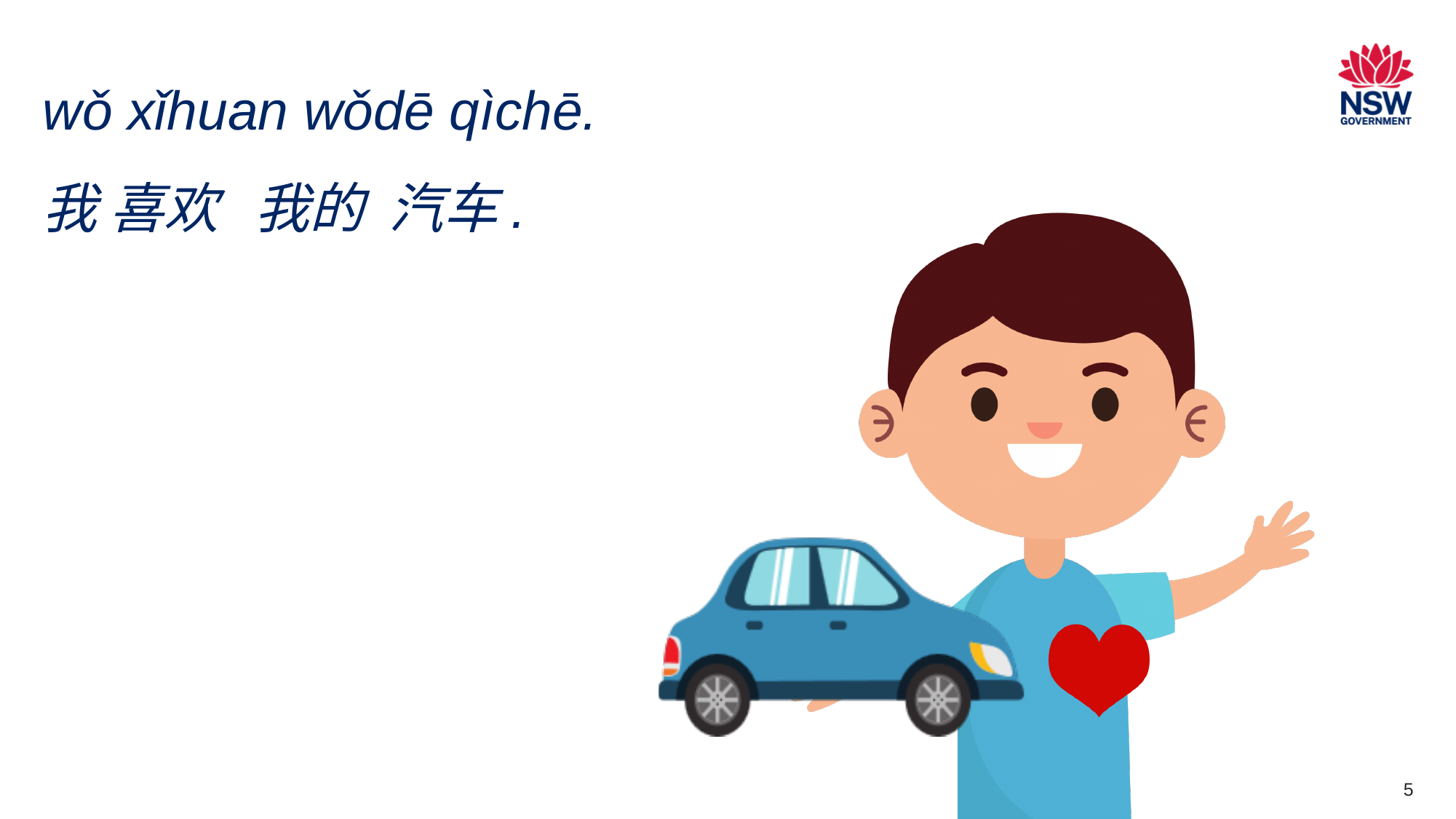

# wǒ xǐhuan wǒdē qìchē. 我 喜欢   我的  汽车.

5